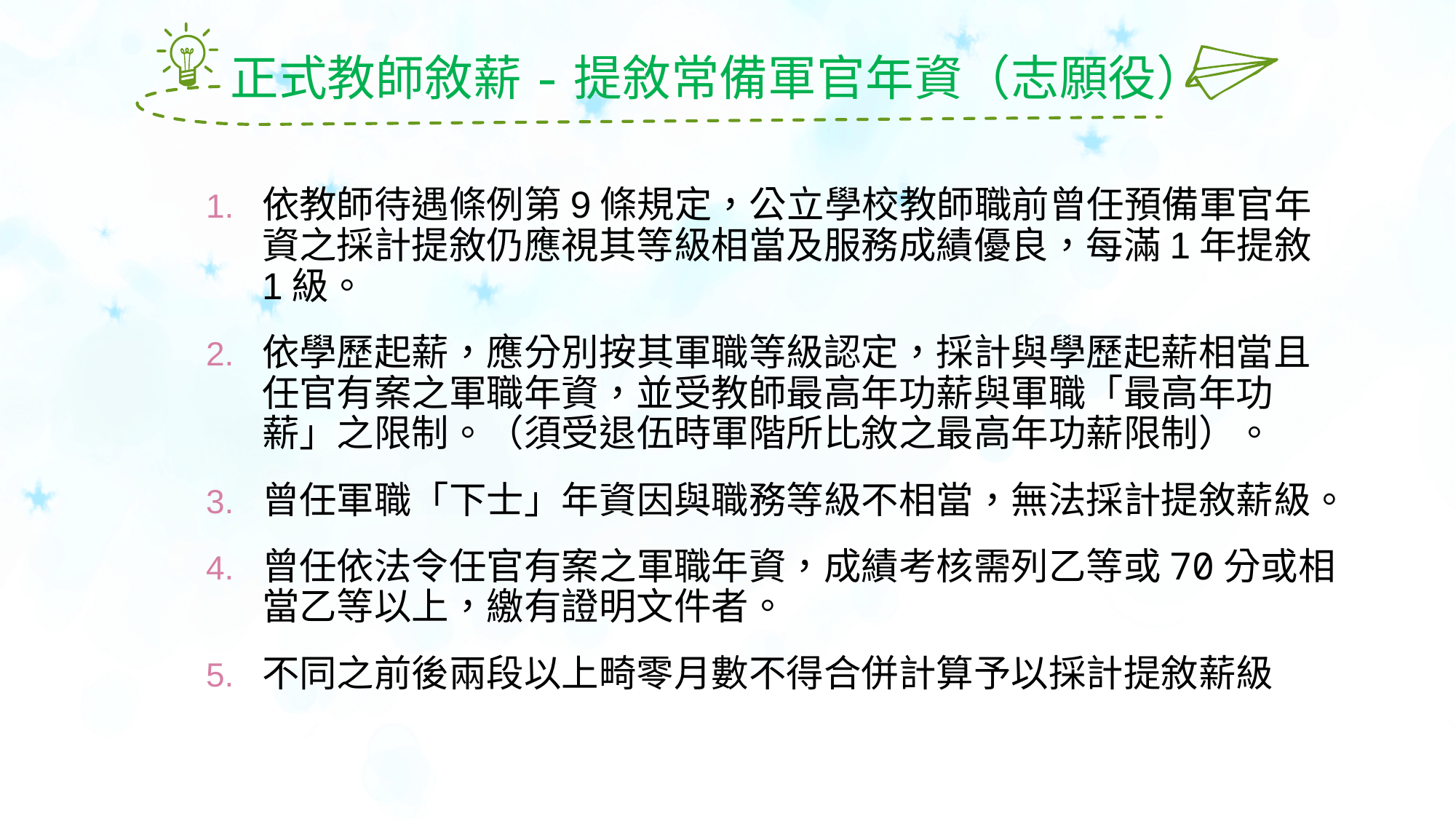

# 正式教師敘薪-提敘常備軍官年資（志願役）
依教師待遇條例第9條規定，公立學校教師職前曾任預備軍官年資之採計提敘仍應視其等級相當及服務成績優良，每滿1年提敘1級。
依學歷起薪，應分別按其軍職等級認定，採計與學歷起薪相當且任官有案之軍職年資，並受教師最高年功薪與軍職「最高年功薪」之限制。（須受退伍時軍階所比敘之最高年功薪限制）。
曾任軍職「下士」年資因與職務等級不相當，無法採計提敘薪級。
曾任依法令任官有案之軍職年資，成績考核需列乙等或70分或相當乙等以上，繳有證明文件者。
不同之前後兩段以上畸零月數不得合併計算予以採計提敘薪級